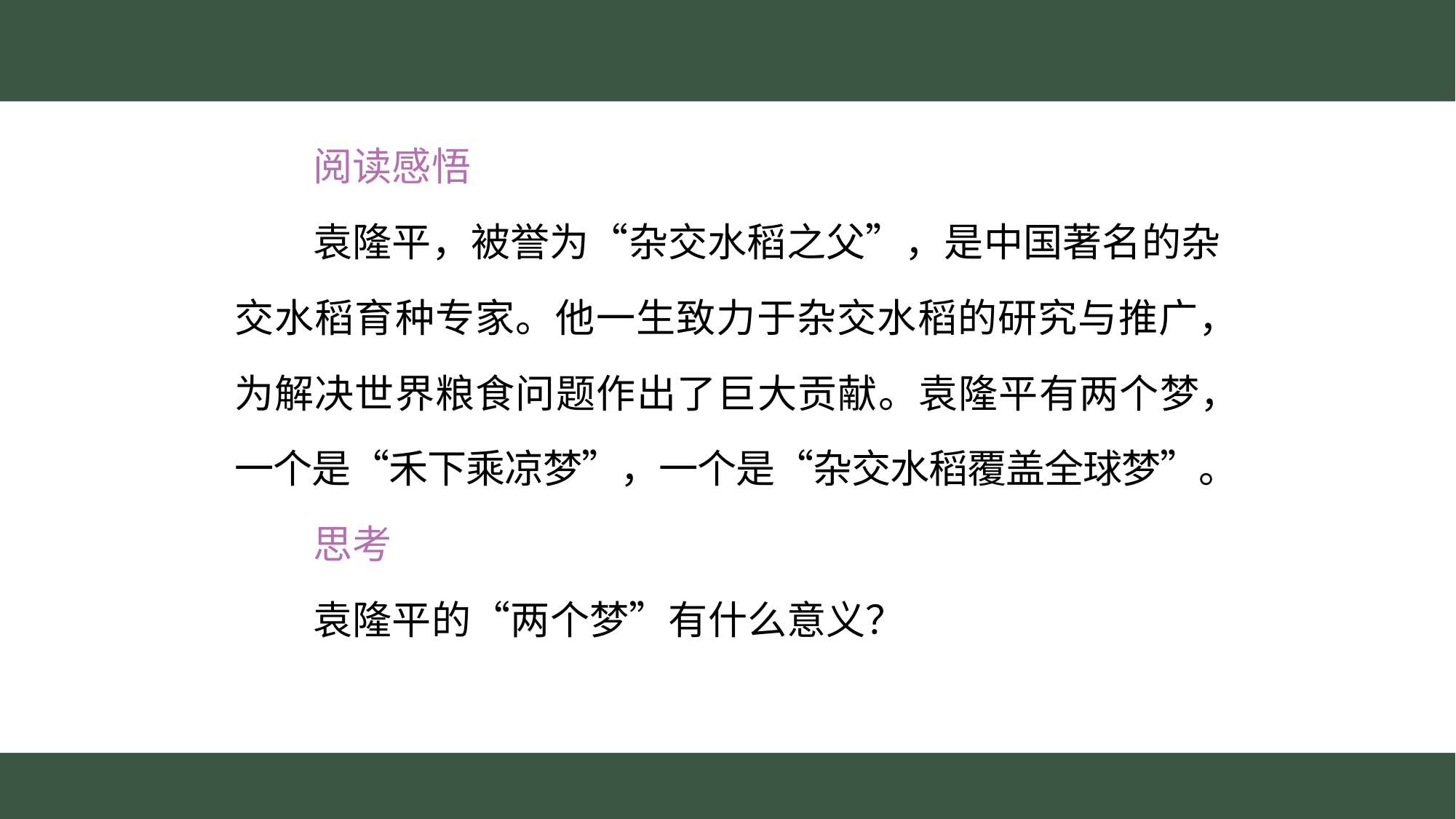

阅读感悟
　　袁隆平，被誉为“杂交水稻之父”，是中国著名的杂
交水稻育种专家。他一生致力于杂交水稻的研究与推广，
为解决世界粮食问题作出了巨大贡献。袁隆平有两个梦，
一个是“禾下乘凉梦”，一个是“杂交水稻覆盖全球梦”。
　　思考
　　袁隆平的“两个梦”有什么意义？